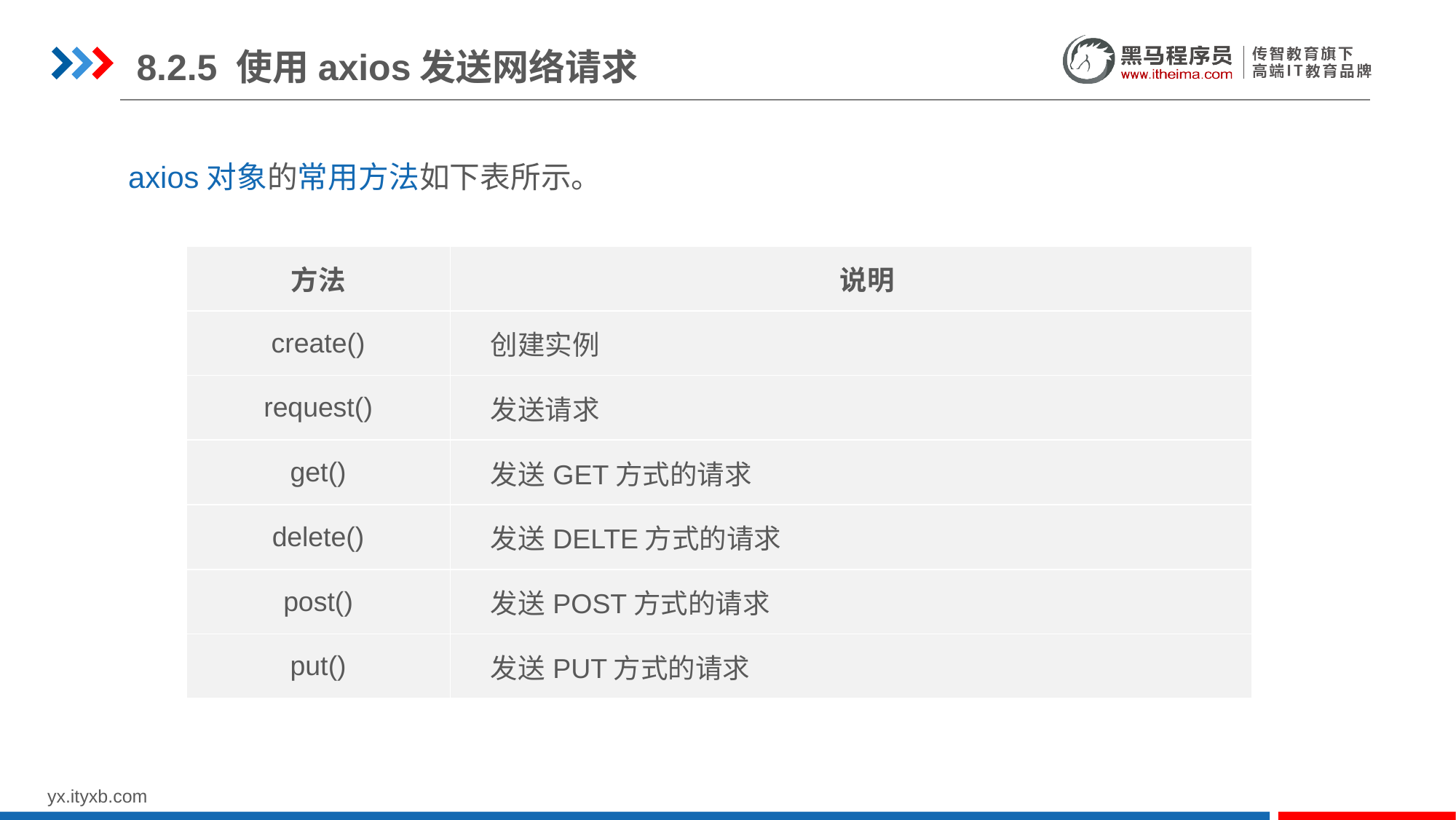

8.2.5 使用axios发送网络请求
axios对象的常用方法如下表所示。
| 方法 | 说明 |
| --- | --- |
| create() | 创建实例 |
| request() | 发送请求 |
| get() | 发送GET方式的请求 |
| delete() | 发送DELTE方式的请求 |
| post() | 发送POST方式的请求 |
| put() | 发送PUT方式的请求 |